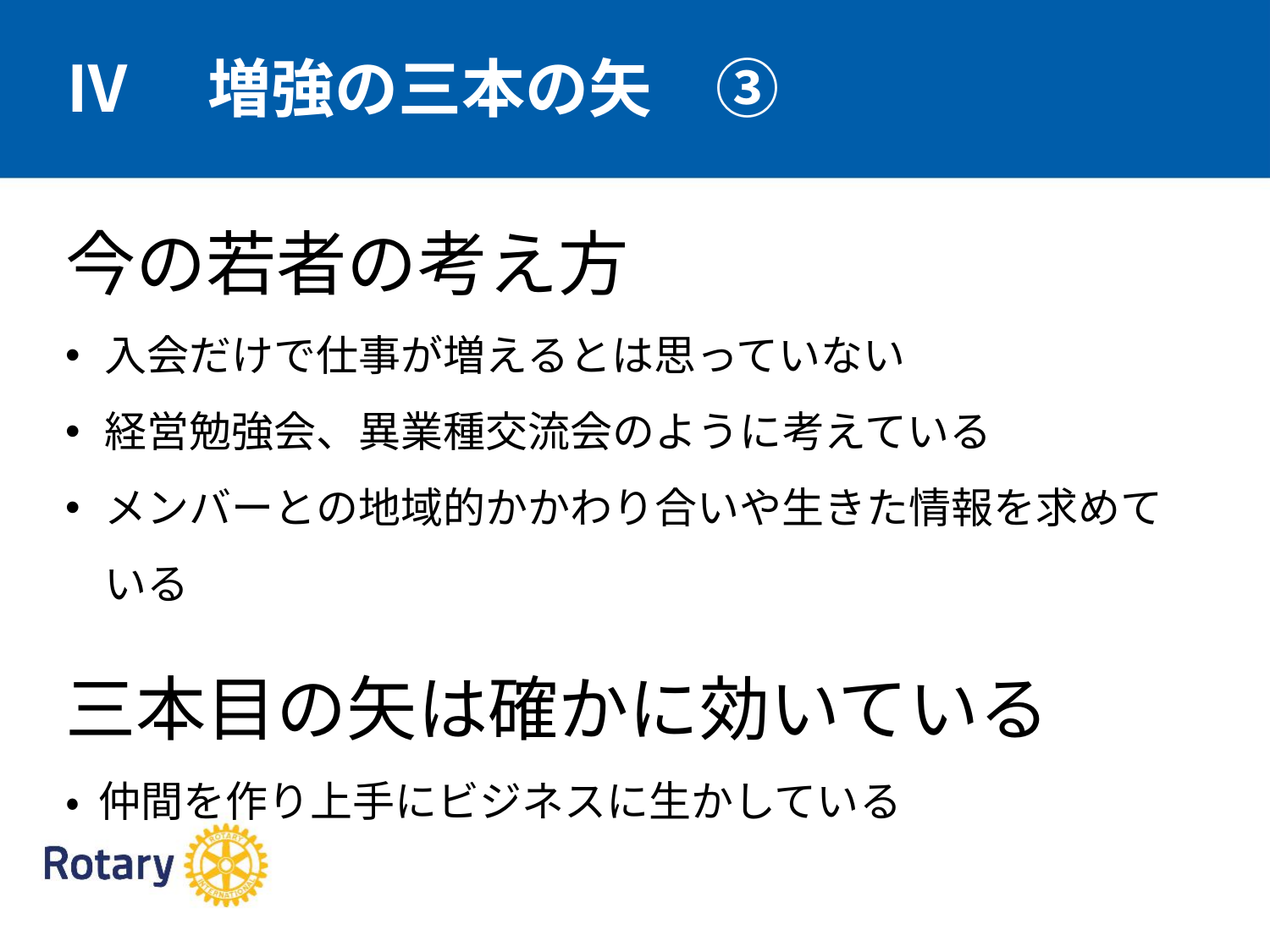

Ⅳ　増強の三本の矢　③
今の若者の考え方
入会だけで仕事が増えるとは思っていない
経営勉強会、異業種交流会のように考えている
メンバーとの地域的かかわり合いや生きた情報を求めている
三本目の矢は確かに効いている
・  仲間を作り上手にビジネスに生かしている